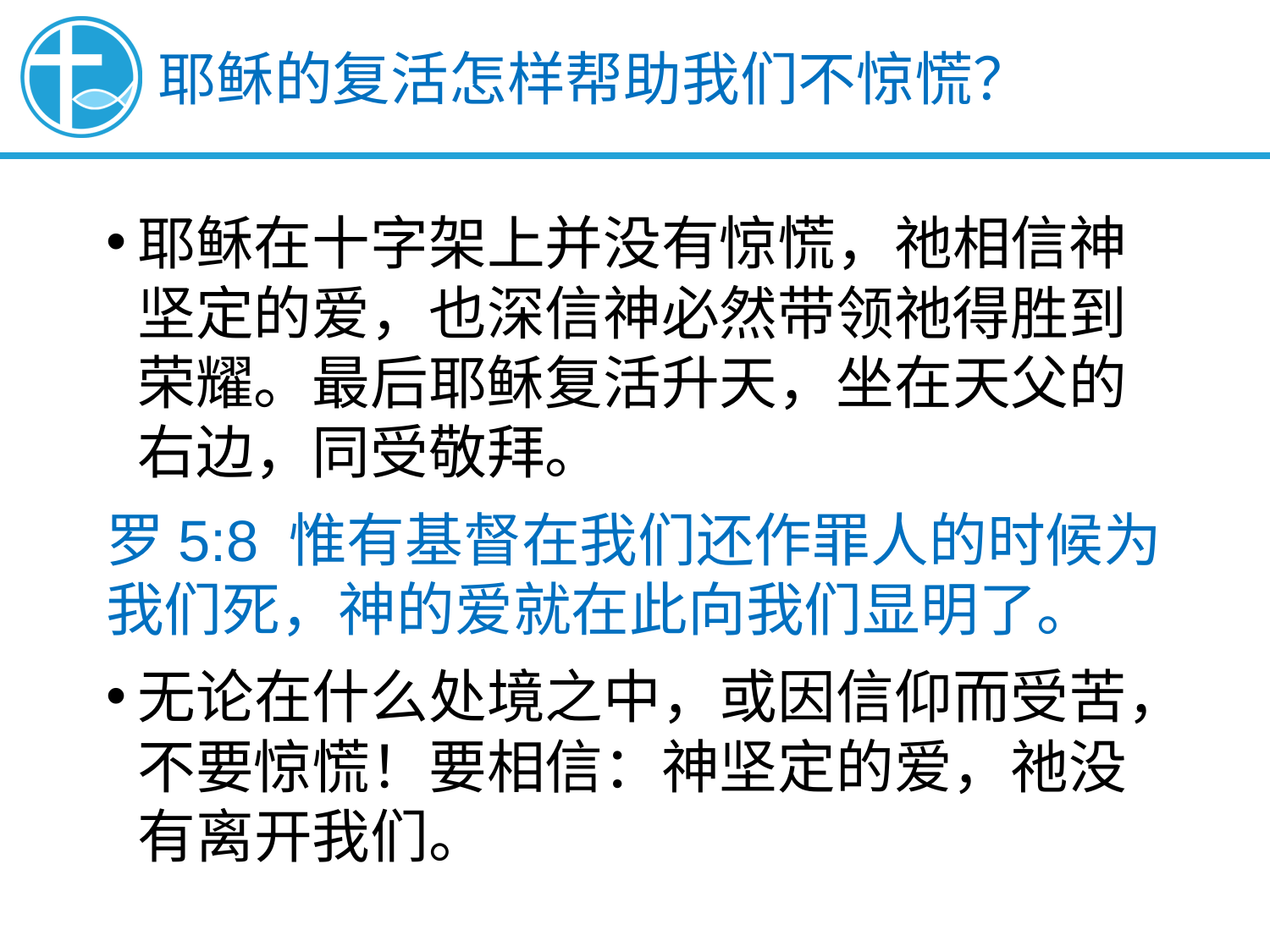

耶稣的复活怎样帮助我们不惊慌？
耶稣在十字架上并没有惊慌，祂相信神坚定的爱，也深信神必然带领祂得胜到荣耀。最后耶稣复活升天，坐在天父的右边，同受敬拜。
罗5:8 惟有基督在我们还作罪人的时候为我们死，神的爱就在此向我们显明了。
无论在什么处境之中，或因信仰而受苦，不要惊慌！要相信：神坚定的爱，祂没有离开我们。